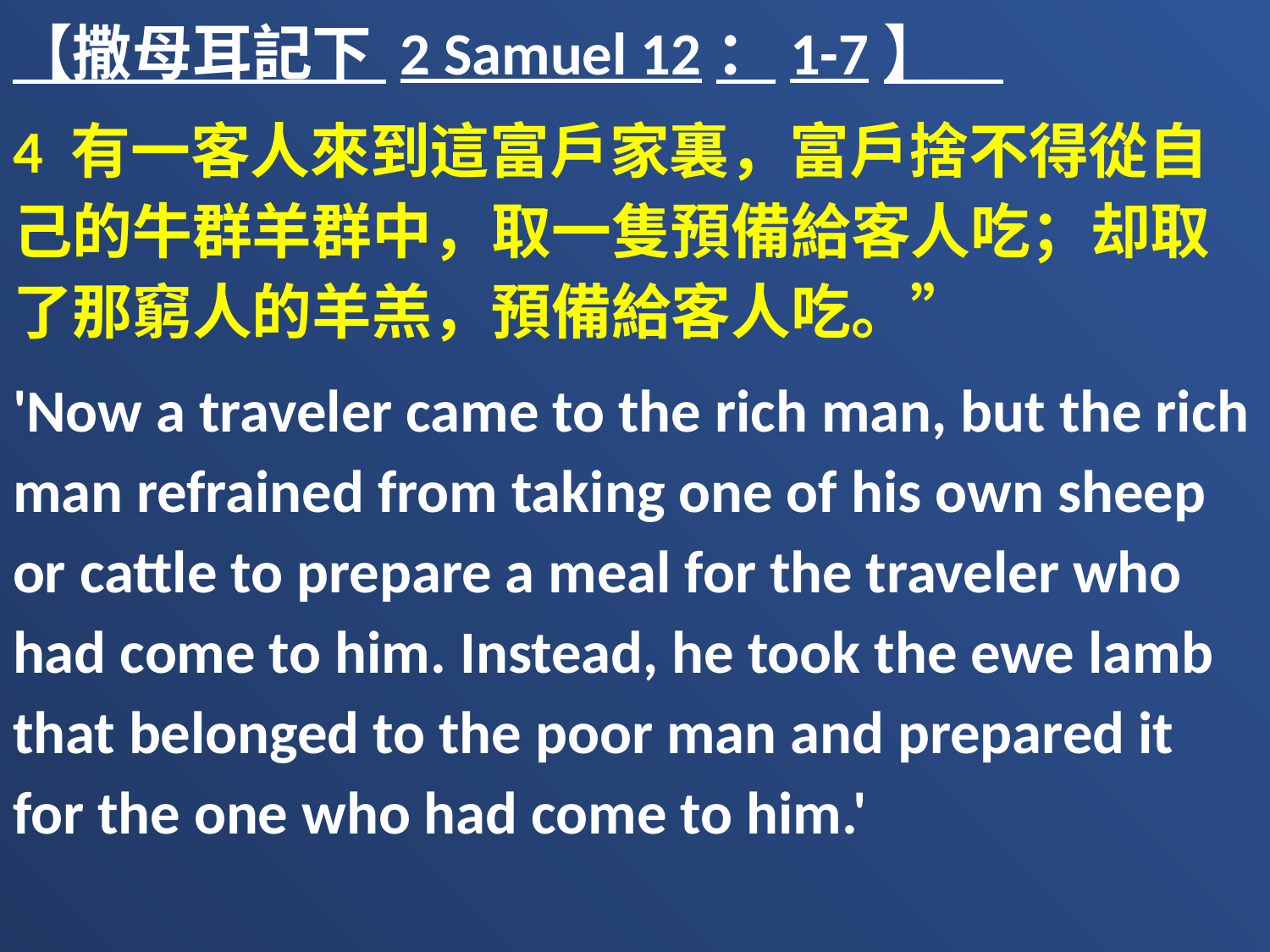

【撒母耳記下 2 Samuel 12：1-7】
4 有一客人來到這富戶家裏，富戶捨不得從自己的牛群羊群中，取一隻預備給客人吃；却取了那窮人的羊羔，預備給客人吃。”
'Now a traveler came to the rich man, but the rich man refrained from taking one of his own sheep or cattle to prepare a meal for the traveler who had come to him. Instead, he took the ewe lamb that belonged to the poor man and prepared it for the one who had come to him.'